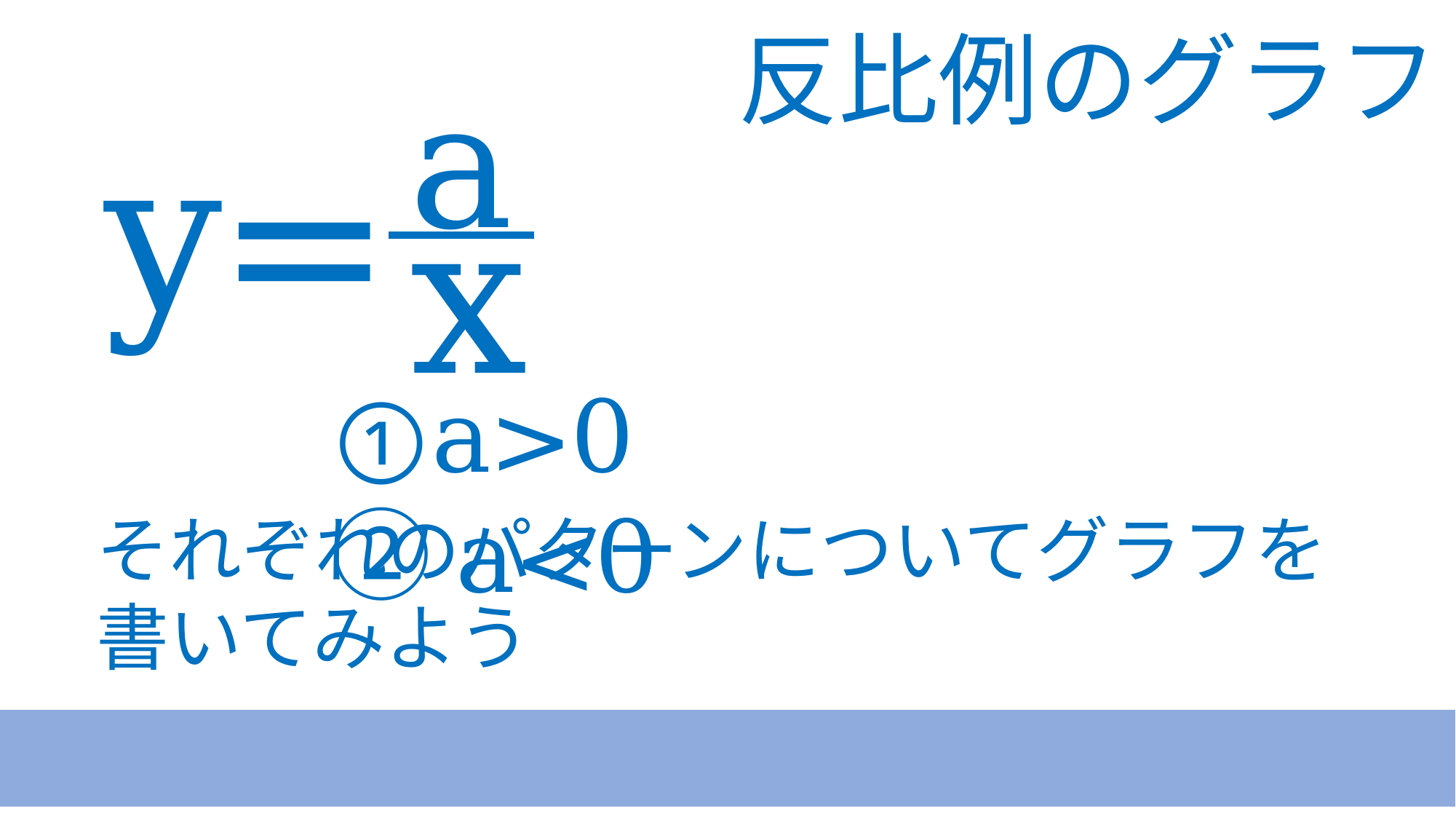

反比例のグラフ

a
x
y=
①a>0　②a<0
それぞれのパターンについてグラフを
書いてみよう